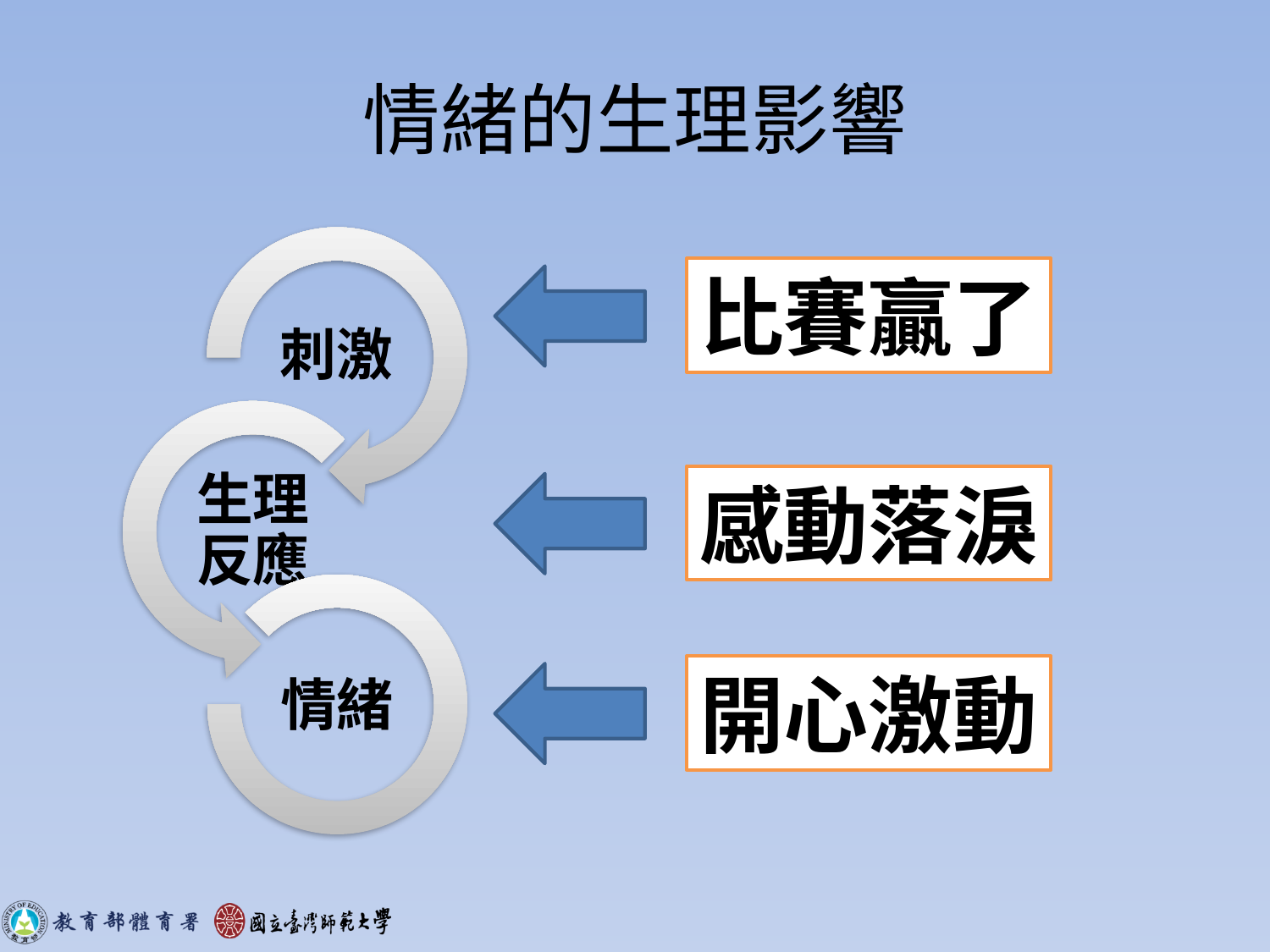

# 情緒的生理影響
刺激
生理反應
情緒
比賽贏了

感動落淚

開心激動